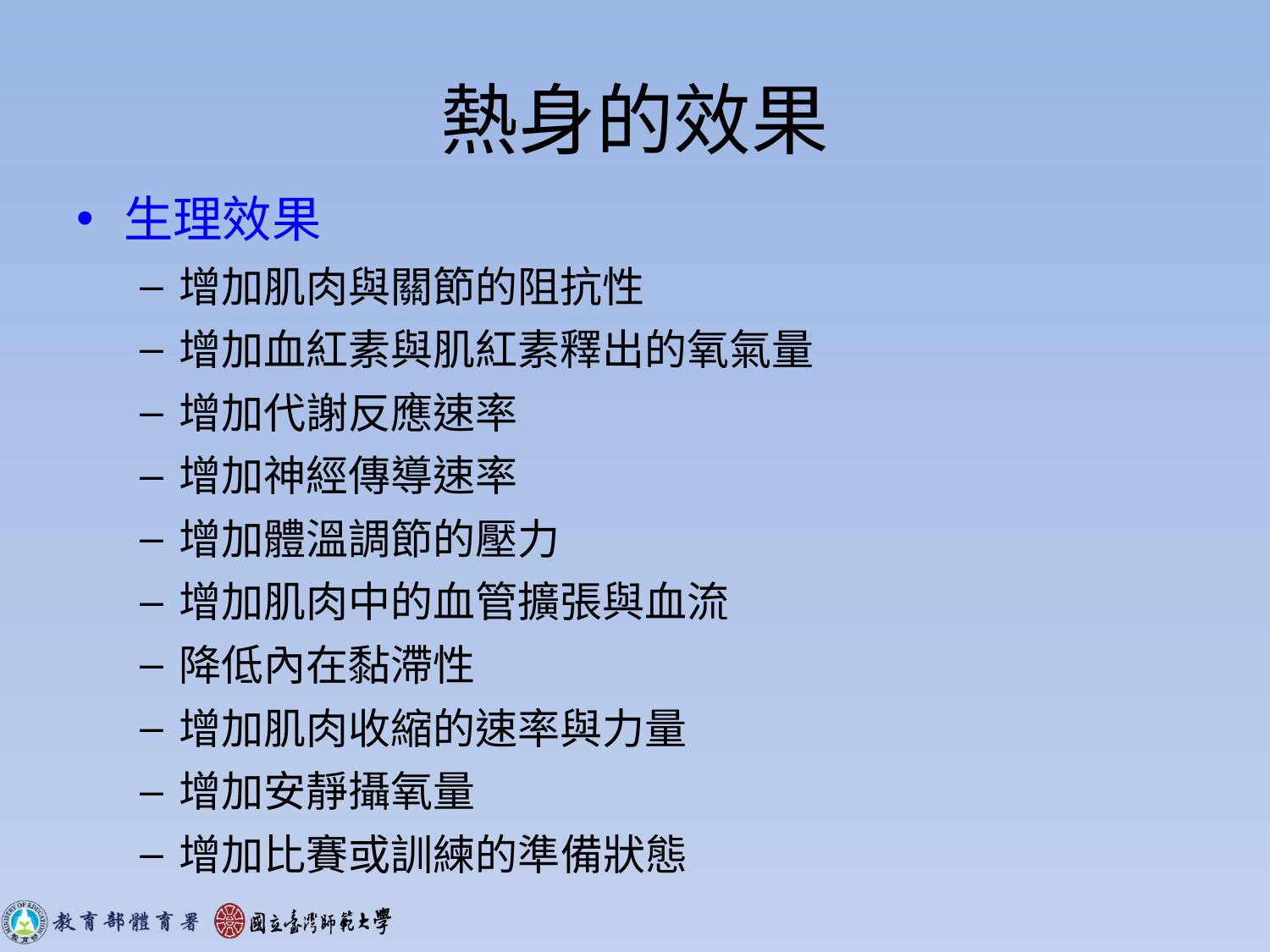

# 熱身的效果
生理效果
增加肌肉與關節的阻抗性
增加血紅素與肌紅素釋出的氧氣量
增加代謝反應速率
增加神經傳導速率
增加體溫調節的壓力
增加肌肉中的血管擴張與血流
降低內在黏滯性
增加肌肉收縮的速率與力量
增加安靜攝氧量
增加比賽或訓練的準備狀態